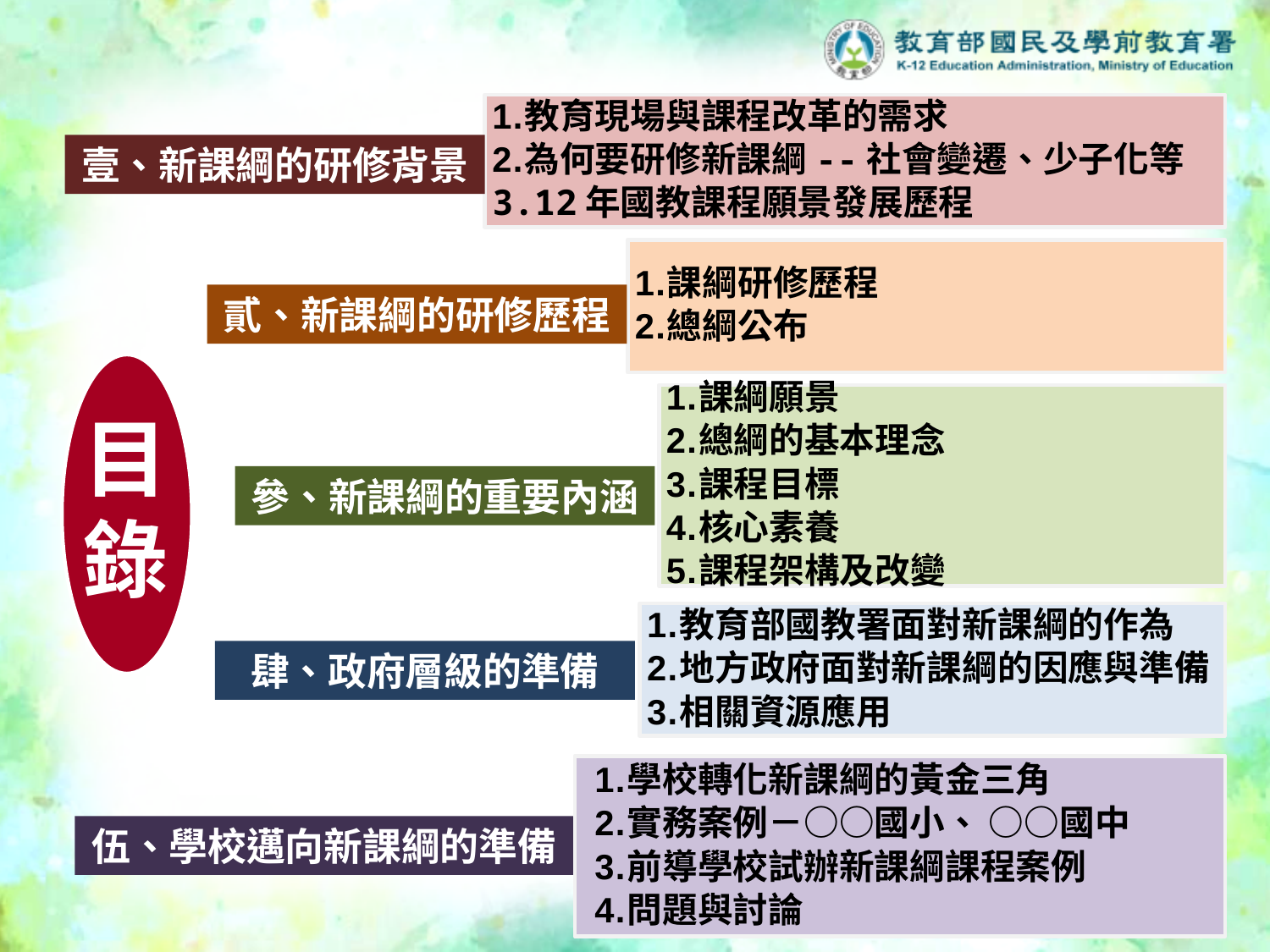

教育現場與課程改革的需求
為何要研修新課綱--社會變遷、少子化等
12年國教課程願景發展歷程
壹、新課綱的研修背景
課綱研修歷程
總綱公布
貳、新課綱的研修歷程

目
錄
課綱願景
總綱的基本理念
課程目標
核心素養
課程架構及改變
參、新課綱的重要內涵
教育部國教署面對新課綱的作為
地方政府面對新課綱的因應與準備
相關資源應用
肆、政府層級的準備
學校轉化新課綱的黃金三角
實務案例－○○國小、 ○○國中
前導學校試辦新課綱課程案例
問題與討論
伍、學校邁向新課綱的準備